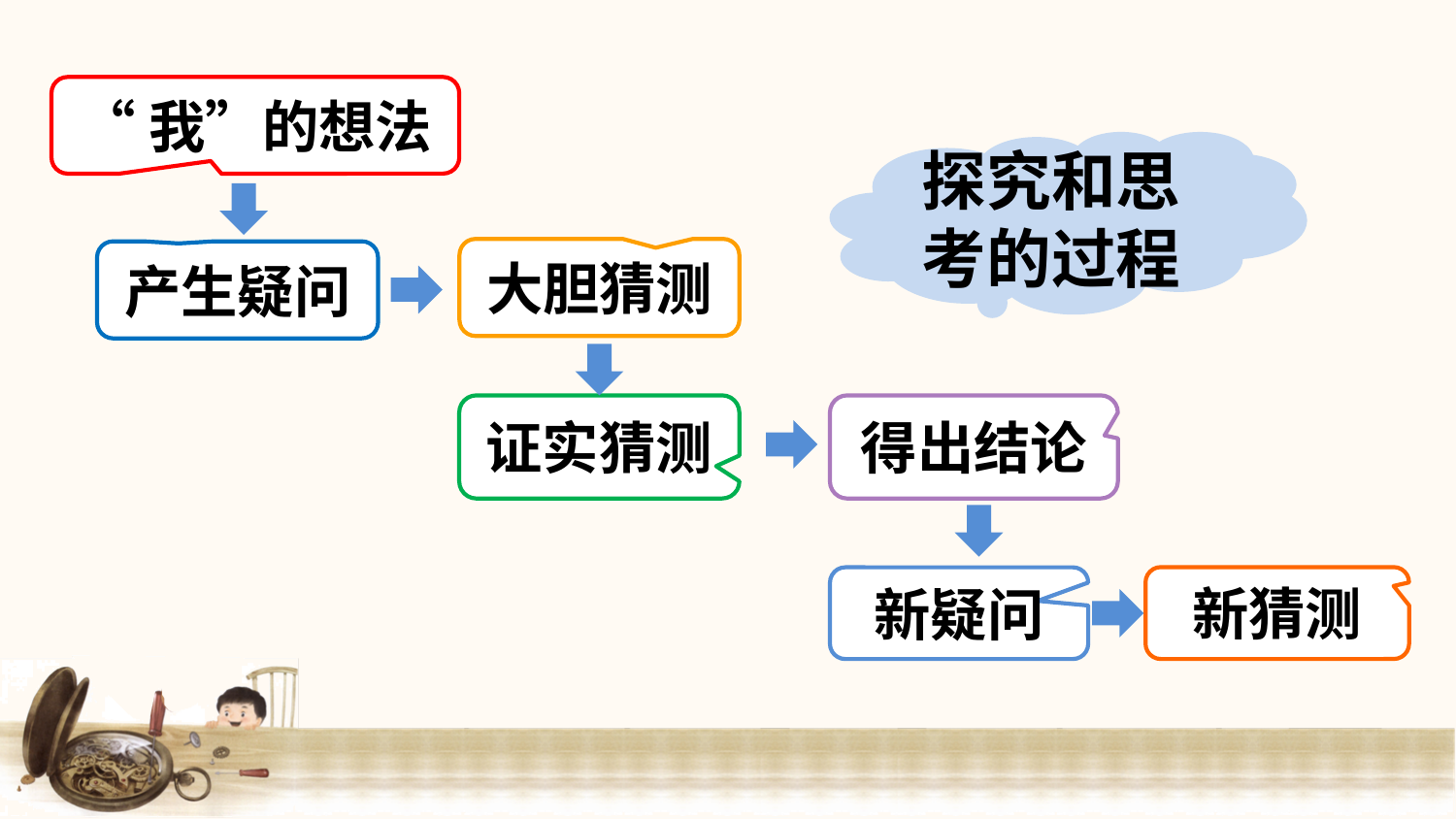

“我”的想法
探究和思考的过程

大胆猜测
产生疑问

证实猜测
得出结论

新猜测
新疑问